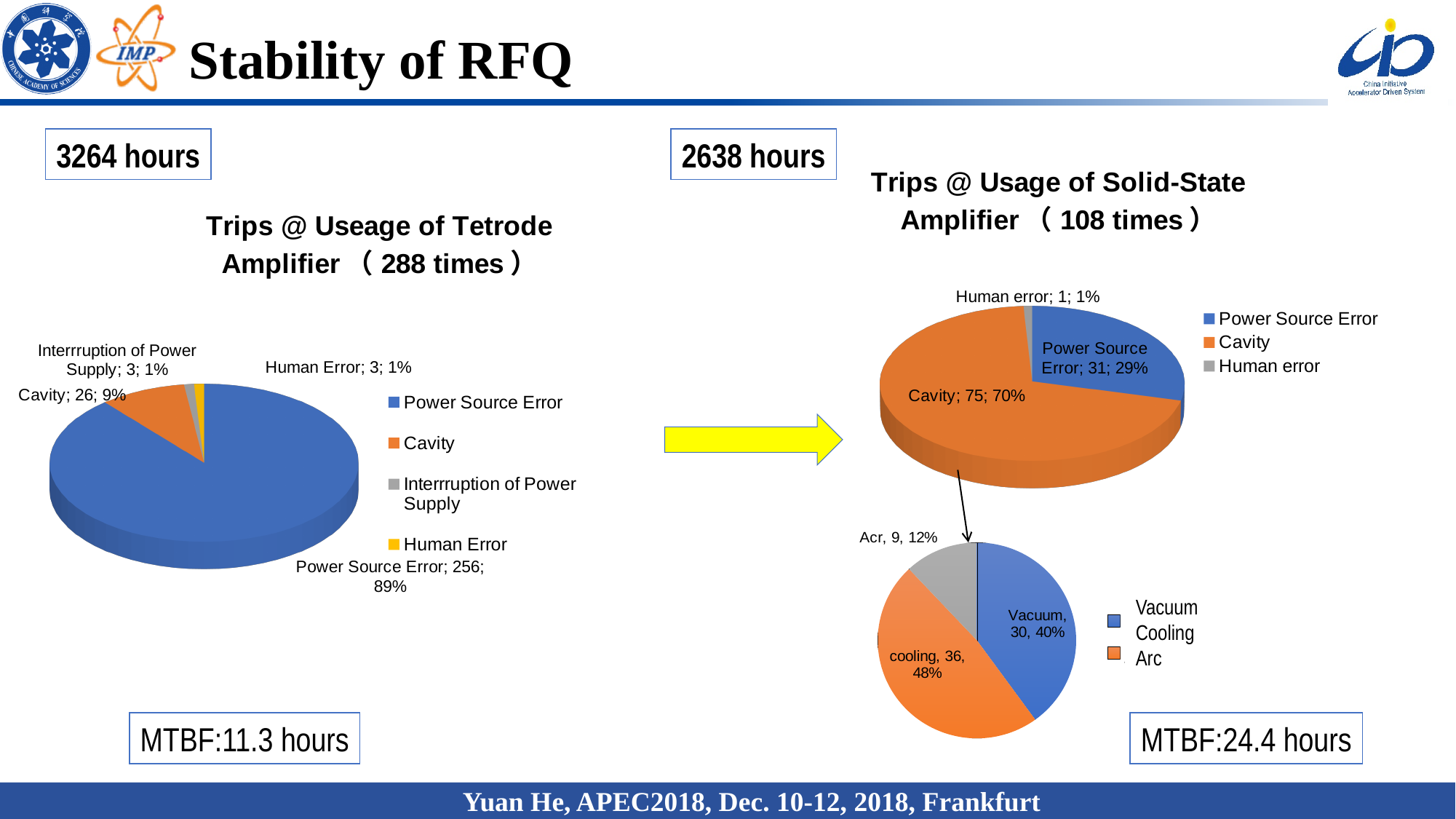

# Stability of RFQ
2638 hours
3264 hours

[unsupported chart]

[unsupported chart]

### Chart

| Category |  |
|---|---|
| 真空保护 | 30.0 |
| 腔体水冷 | 36.0 |
| 打火 | 9.0 |
Vacuum
Cooling
Arc
MTBF:11.3 hours
MTBF:24.4 hours